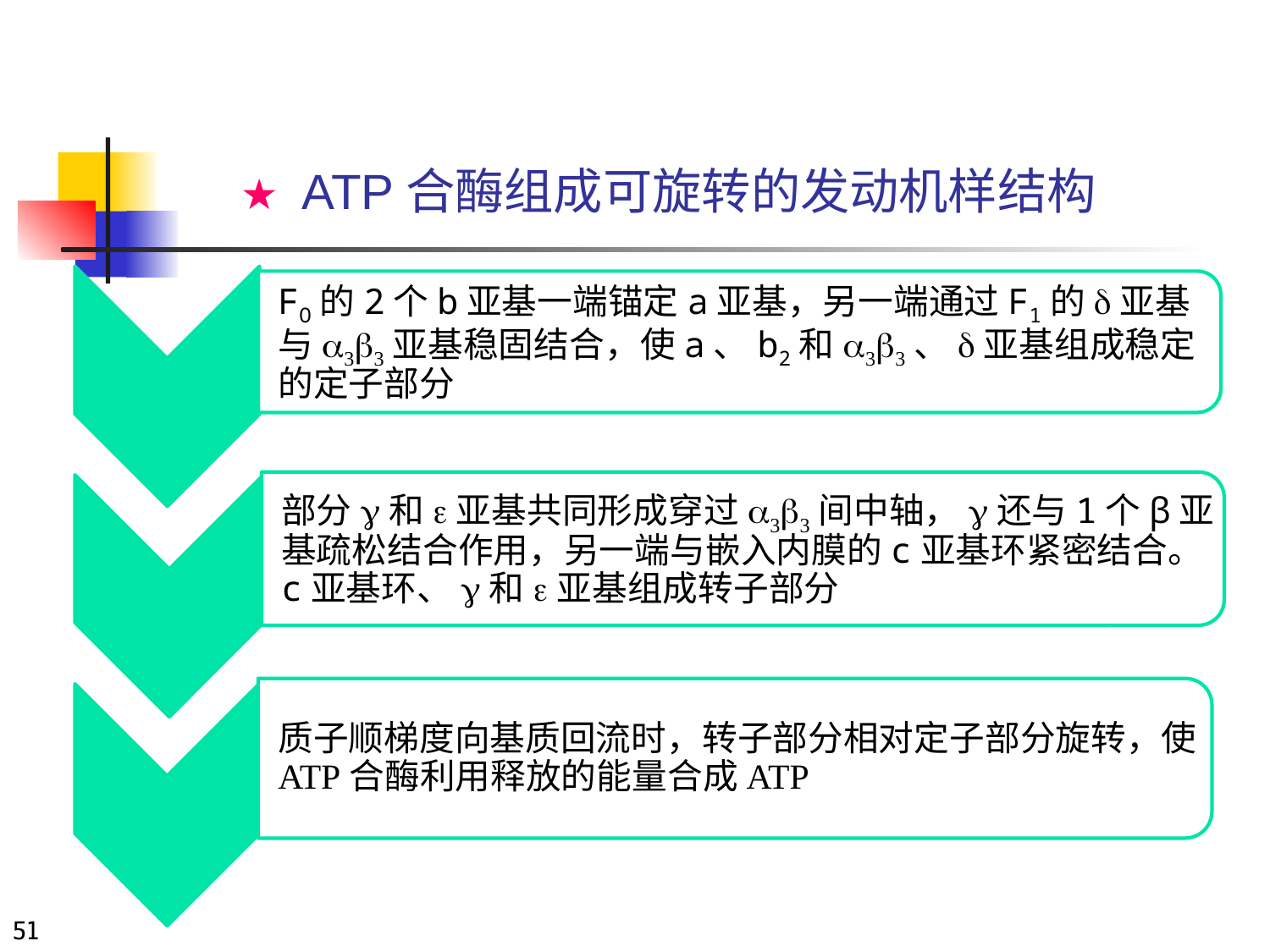

★  ATP合酶组成可旋转的发动机样结构

FO的2个b亚基一端锚定a亚基，另一端通过F1的δ亚基与α3β3亚基稳固结合，使a、b2和α3β3、δ亚基组成稳定的定子部分

部分γ和ε亚基共同形成穿过α3β3间中轴，γ还与1个β亚基疏松结合作用，另一端与嵌入内膜的c亚基环紧密结合。c亚基环、γ和ε亚基组成转子部分

质子顺梯度向基质回流时，转子部分相对定子部分旋转，使ATP合酶利用释放的能量合成ATP
51